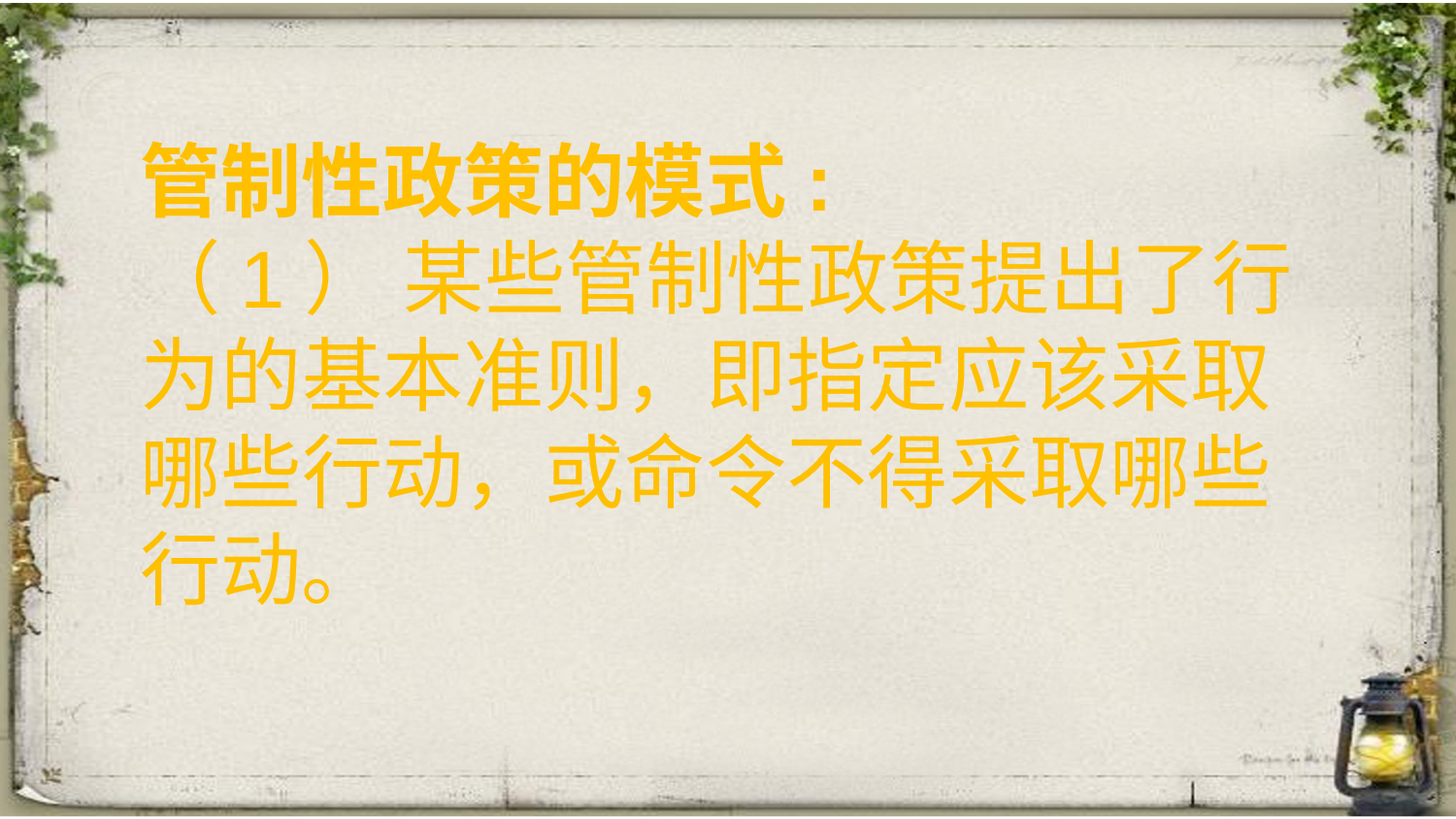

管制性政策的模式:
（1） 某些管制性政策提出了行为的基本准则，即指定应该采取哪些行动，或命令不得采取哪些行动。